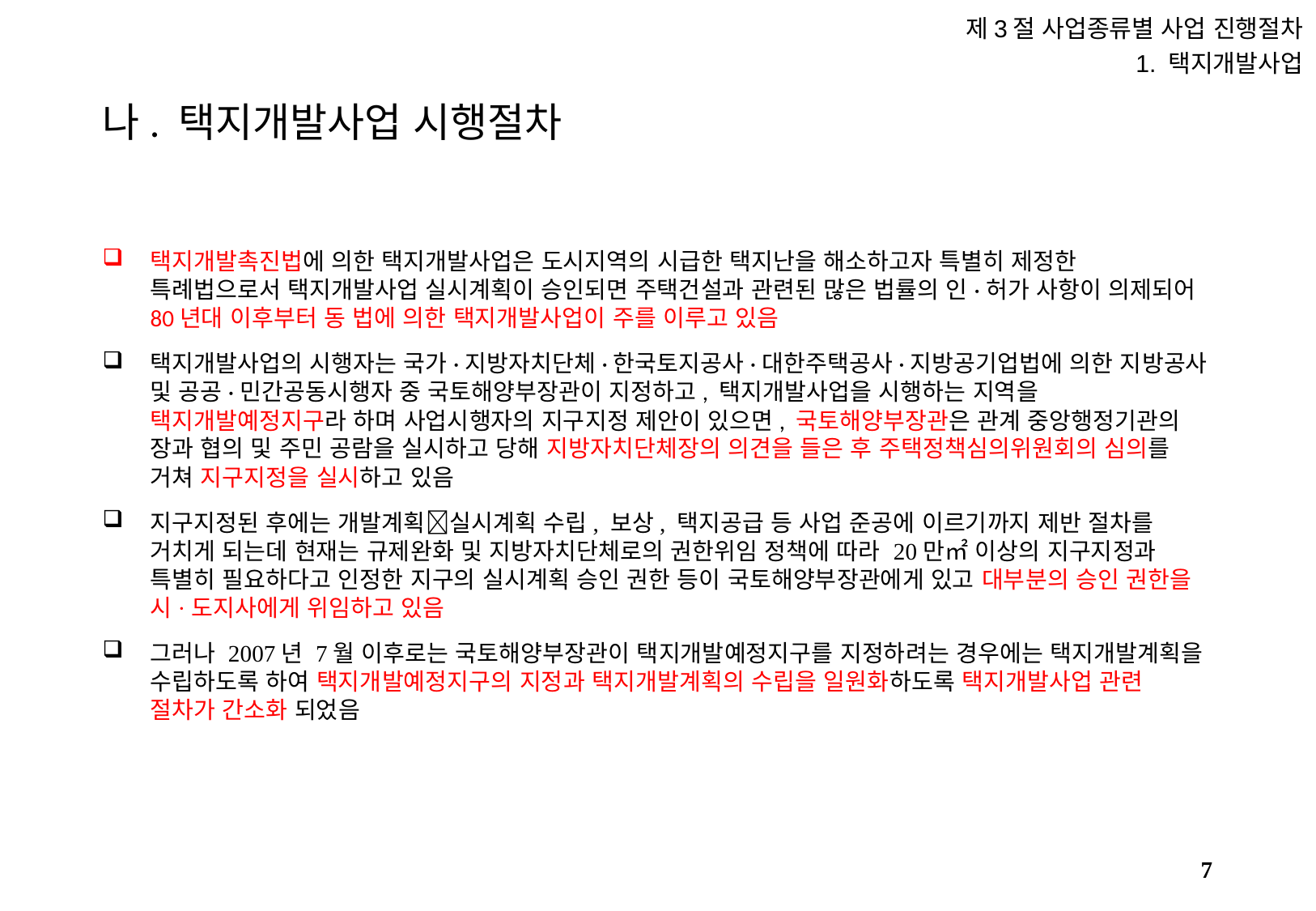

제3절 사업종류별 사업 진행절차
1. 택지개발사업
# 나. 택지개발사업 시행절차
택지개발촉진법에 의한 택지개발사업은 도시지역의 시급한 택지난을 해소하고자 특별히 제정한 특례법으로서 택지개발사업 실시계획이 승인되면 주택건설과 관련된 많은 법률의 인·허가 사항이 의제되어 80년대 이후부터 동 법에 의한 택지개발사업이 주를 이루고 있음
택지개발사업의 시행자는 국가·지방자치단체·한국토지공사·대한주택공사·지방공기업법에 의한 지방공사 및 공공·민간공동시행자 중 국토해양부장관이 지정하고, 택지개발사업을 시행하는 지역을 택지개발예정지구라 하며 사업시행자의 지구지정 제안이 있으면, 국토해양부장관은 관계 중앙행정기관의 장과 협의 및 주민 공람을 실시하고 당해 지방자치단체장의 의견을 들은 후 주택정책심의위원회의 심의를 거쳐 지구지정을 실시하고 있음
지구지정된 후에는 개발계획⋅실시계획 수립, 보상, 택지공급 등 사업 준공에 이르기까지 제반 절차를 거치게 되는데 현재는 규제완화 및 지방자치단체로의 권한위임 정책에 따라 20만㎡ 이상의 지구지정과 특별히 필요하다고 인정한 지구의 실시계획 승인 권한 등이 국토해양부장관에게 있고 대부분의 승인 권한을 시·도지사에게 위임하고 있음
그러나 2007년 7월 이후로는 국토해양부장관이 택지개발예정지구를 지정하려는 경우에는 택지개발계획을 수립하도록 하여 택지개발예정지구의 지정과 택지개발계획의 수립을 일원화하도록 택지개발사업 관련 절차가 간소화 되었음
7